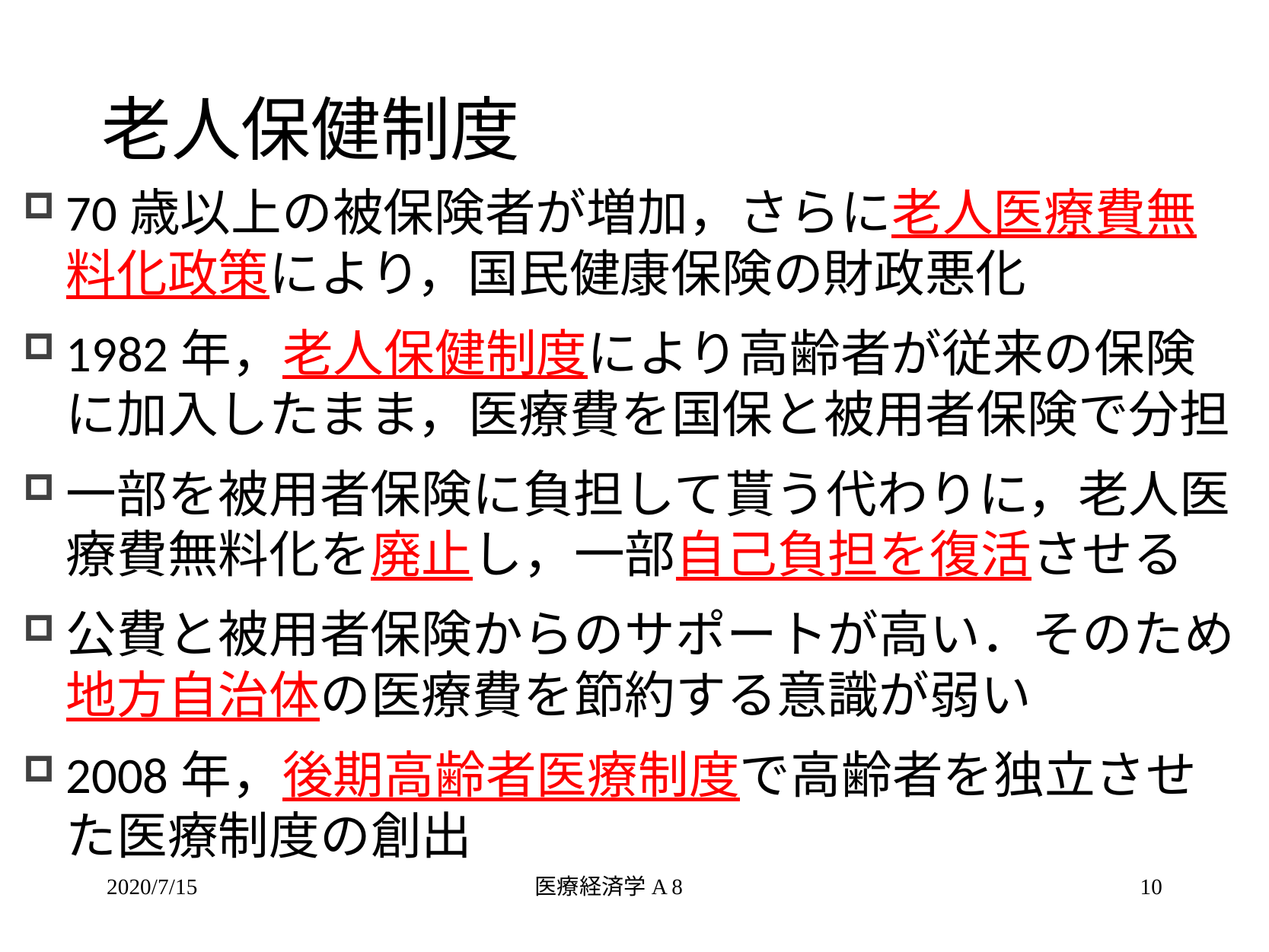

# 老人保健制度
70歳以上の被保険者が増加，さらに老人医療費無料化政策により，国民健康保険の財政悪化
1982年，老人保健制度により高齢者が従来の保険に加入したまま，医療費を国保と被用者保険で分担
一部を被用者保険に負担して貰う代わりに，老人医療費無料化を廃止し，一部自己負担を復活させる
公費と被用者保険からのサポートが高い．そのため地方自治体の医療費を節約する意識が弱い
2008年，後期高齢者医療制度で高齢者を独立させた医療制度の創出

2020/7/15
医療経済学A 8
10